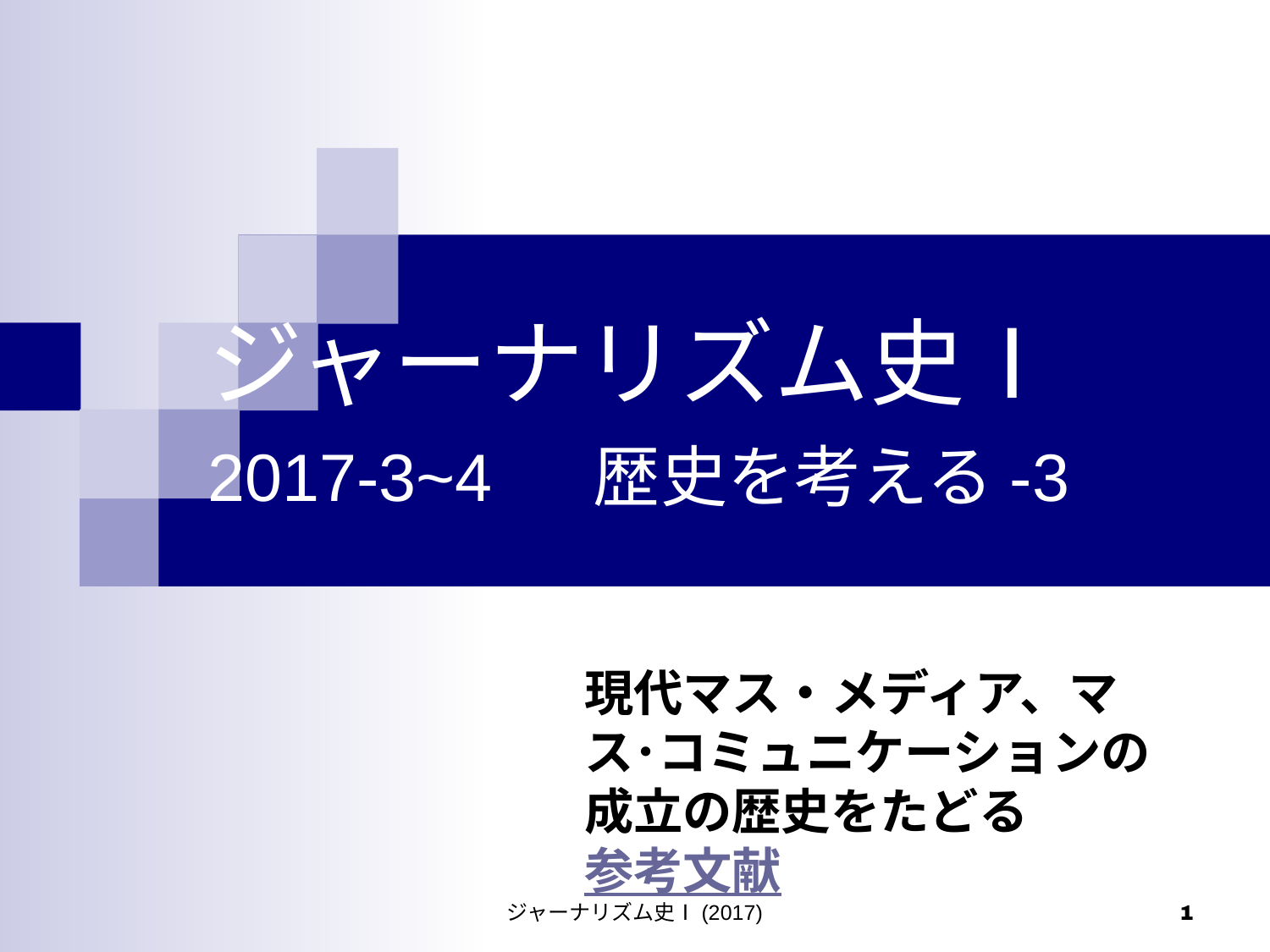

# ジャーナリズム史Ⅰ 2017-3~4　歴史を考える-3
現代マス・メディア、マス･コミュニケーションの成立の歴史をたどる  参考文献
ジャーナリズム史Ⅰ(2017)
1